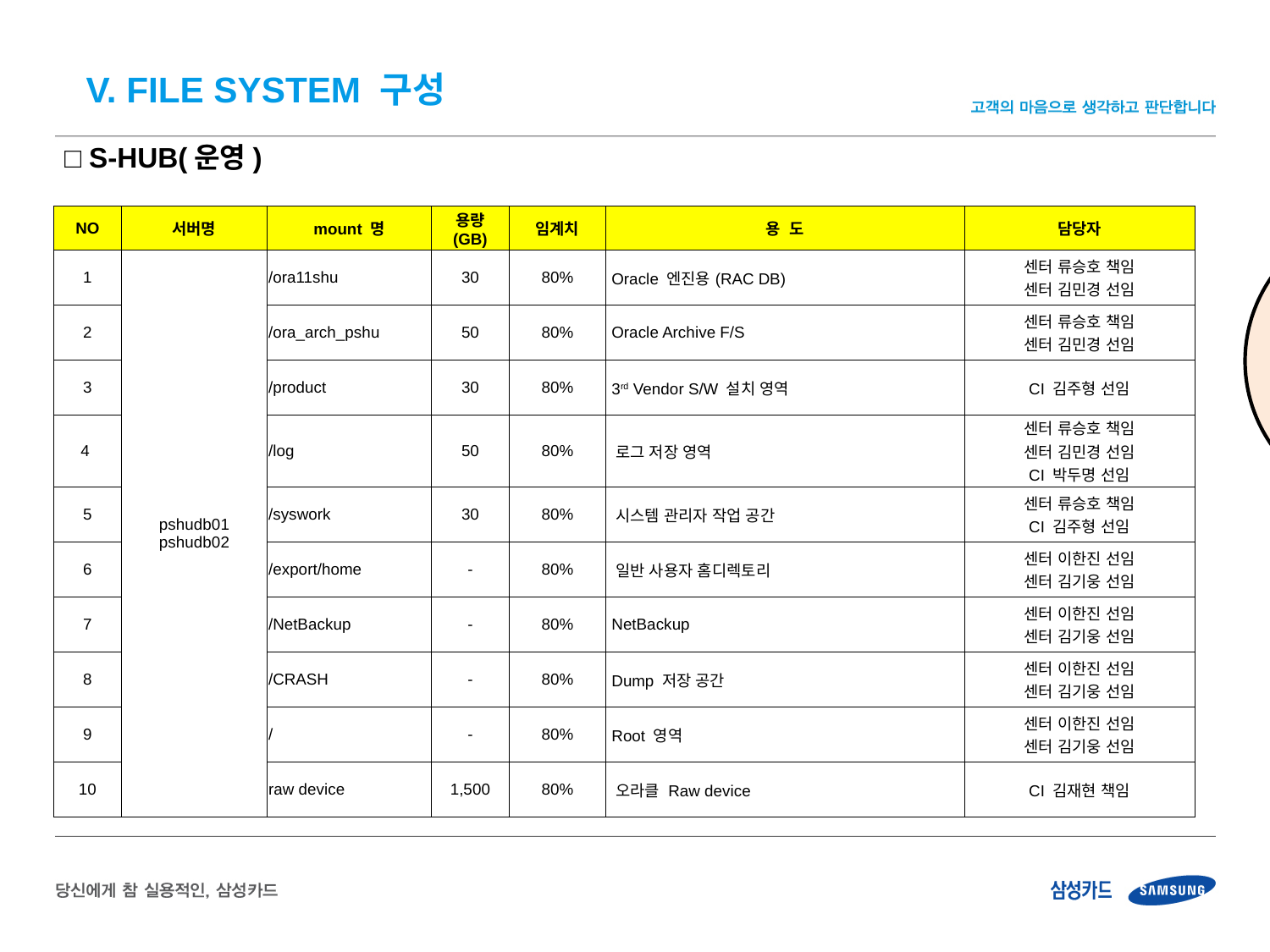

V. File System 구성
□ S-HUB(운영)
| NO | 서버명 | mount 명 | 용량 (GB) | 임계치 | 용 도 | 담당자 |
| --- | --- | --- | --- | --- | --- | --- |
| 1 | pshudb01 pshudb02 | /ora11shu | 30 | 80% | Oracle 엔진용(RAC DB) | 센터 류승호 책임 센터 김민경 선임 |
| 2 |  | /ora\_arch\_pshu | 50 | 80% | Oracle Archive F/S | 센터 류승호 책임 센터 김민경 선임 |
| 3 |  | /product | 30 | 80% | 3rd Vendor S/W 설치 영역 | CI 김주형 선임 |
| 4 |  | /log | 50 | 80% | 로그 저장 영역 | 센터 류승호 책임 센터 김민경 선임 CI 박두명 선임 |
| 5 |  | /syswork | 30 | 80% | 시스템 관리자 작업 공간 | 센터 류승호 책임 CI 김주형 선임 |
| 6 |  | /export/home | - | 80% | 일반 사용자 홈디렉토리 | 센터 이한진 선임 센터 김기웅 선임 |
| 7 |  | /NetBackup | - | 80% | NetBackup | 센터 이한진 선임 센터 김기웅 선임 |
| 8 |  | /CRASH | - | 80% | Dump 저장 공간 | 센터 이한진 선임 센터 김기웅 선임 |
| 9 |  | / | - | 80% | Root 영역 | 센터 이한진 선임 센터 김기웅 선임 |
| 10 |  | raw device | 1,500 | 80% | 오라클 Raw device | CI 김재현 책임 |
영실 작성